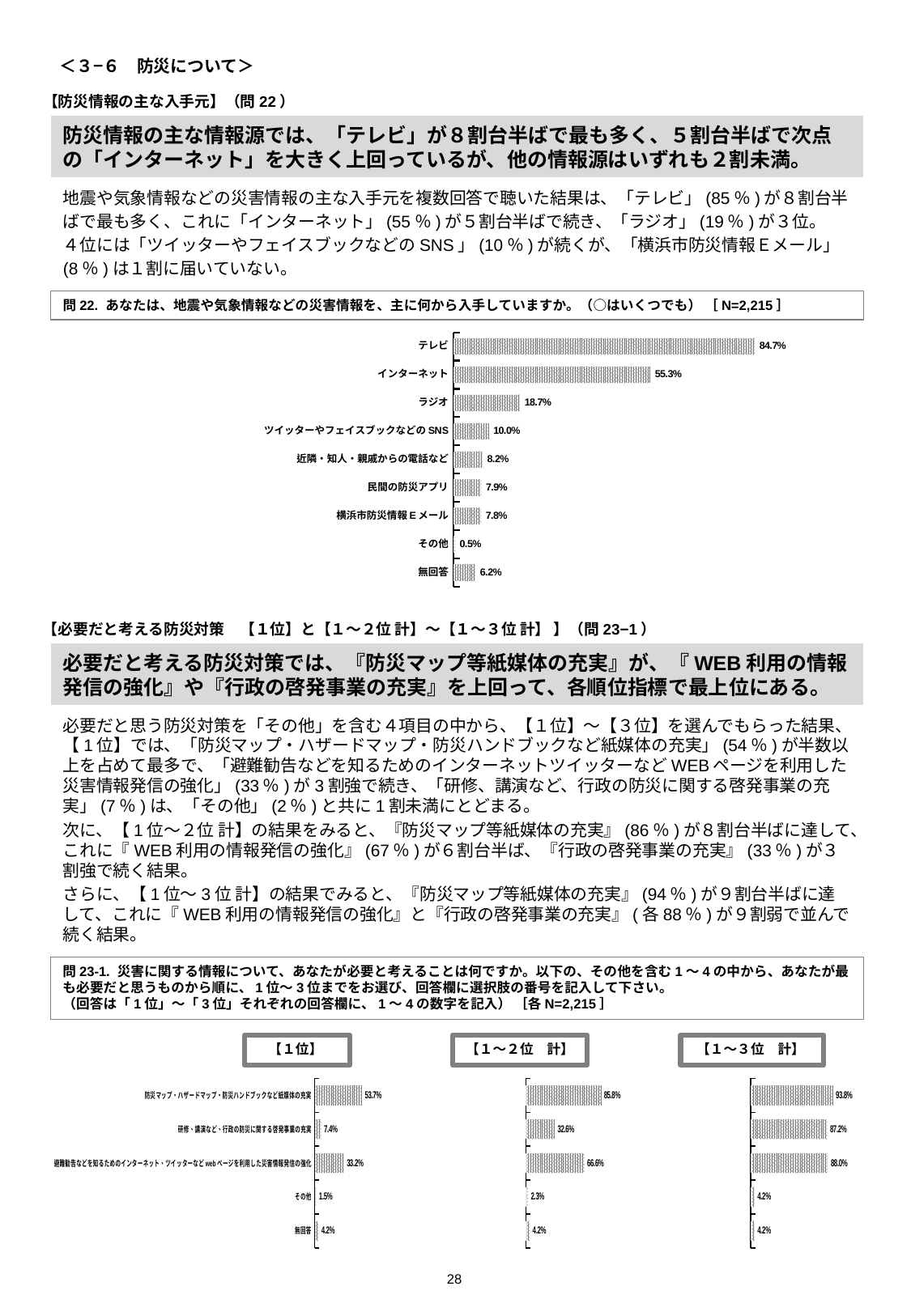

＜３−６　防災について＞
【防災情報の主な入手元】（問22）
# 防災情報の主な情報源では、「テレビ」が８割台半ばで最も多く、５割台半ばで次点の「インターネット」を大きく上回っているが、他の情報源はいずれも２割未満。
地震や気象情報などの災害情報の主な入手元を複数回答で聴いた結果は、「テレビ」(85％)が８割台半
ばで最も多く、これに「インターネット」(55％)が５割台半ばで続き、「ラジオ」(19％)が３位。
４位には「ツイッターやフェイスブックなどのSNS」(10％)が続くが、「横浜市防災情報Ｅメール」
(8％)は１割に届いていない。
問22. あなたは、地震や気象情報などの災害情報を、主に何から入手していますか。（○はいくつでも） ［N=2,215］

### Chart

| Category |  |
|---|---|
| テレビ | 0.846952595936794 |
| インターネット | 0.553498871331829 |
| ラジオ | 0.187358916478555 |
| ツイッターやフェイスブックなどのSNS | 0.0997742663656888 |
| 近隣・知人・親戚からの電話など | 0.0821670428893905 |
| 民間の防災アプリ | 0.0785553047404063 |
| 横浜市防災情報Eメール | 0.0781038374717833 |
| その他 | 0.00496613995485328 |
| 無回答 | 0.0623024830699775 |
【必要だと考える防災対策　【１位】と【１〜２位 計】〜【１〜３位 計】 】（問23−1）
必要だと考える防災対策では、『防災マップ等紙媒体の充実』が、『WEB利用の情報発信の強化』や『行政の啓発事業の充実』を上回って、各順位指標で最上位にある。
必要だと思う防災対策を「その他」を含む４項目の中から、【１位】〜【３位】を選んでもらった結果、【1位】では、「防災マップ・ハザードマップ・防災ハンドブックなど紙媒体の充実」(54％)が半数以上を占めて最多で、「避難勧告などを知るためのインターネットツイッターなどWEBページを利用した災害情報発信の強化」(33％)が3割強で続き、「研修、講演など、行政の防災に関する啓発事業の充実」(7％)は、「その他」(2％)と共に1割未満にとどまる。
次に、【1位〜２位 計】の結果をみると、『防災マップ等紙媒体の充実』(86％)が８割台半ばに達して、これに『WEB利用の情報発信の強化』(67％)が６割台半ば、『行政の啓発事業の充実』(33％)が３割強で続く結果。
さらに、【1位〜3位 計】の結果でみると、『防災マップ等紙媒体の充実』(94％)が９割台半ばに達して、これに『WEB利用の情報発信の強化』と『行政の啓発事業の充実』(各88％)が９割弱で並んで続く結果。
問23-1. 災害に関する情報について、あなたが必要と考えることは何ですか。以下の、その他を含む1～4の中から、あなたが最も必要だと思うものから順に、1位～3位までをお選び、回答欄に選択肢の番号を記入して下さい。
（回答は「1位」～「3位」それぞれの回答欄に、1～4の数字を記入） ［各N=2,215］
【１位】
【１～２位　計】
【１～３位　計】

### Chart

| Category |  |
|---|---|
| 防災マップ・ハザードマップ・防災ハンドブックなど紙媒体の充実 | 0.5372460496614 |
| 研修、講演など、行政の防災に関する啓発事業の充実 | 0.0735891647855529 |
| 避難勧告などを知るためのインターネット、ツイッターなどwebページを利用した災害情報発信の強化 | 0.331828442437923 |
| その他 | 0.0153498871331828 |
| 無回答 | 0.0419864559819414 |

### Chart

| Category |  |
|---|---|
| 防災マップ・ハザードマップ・防災ハンドブックなど紙媒体の充実 | 0.857787810383748 |
| 研修、講演など、行政の防災に関する啓発事業の充実 | 0.326410835214448 |
| 避難勧告などを知るためのインターネット、ツイッターなどwebページを利用した災害情報発信の強化 | 0.665914221218961 |
| その他 | 0.0230248306997743 |
| 無回答 | 0.0419864559819414 |

### Chart

| Category |  |
|---|---|
| 防災マップ・ハザードマップ・防災ハンドブックなど紙媒体の充実 | 0.937697516930024 |
| 研修、講演など、行政の防災に関する啓発事業の充実 | 0.87178329571106 |
| 避難勧告などを知るためのインターネット、ツイッターなどwebページを利用した災害情報発信の強化 | 0.880361173814898 |
| その他 | 0.0419864559819414 |
| 無回答 | 0.0419864559819414 |
28